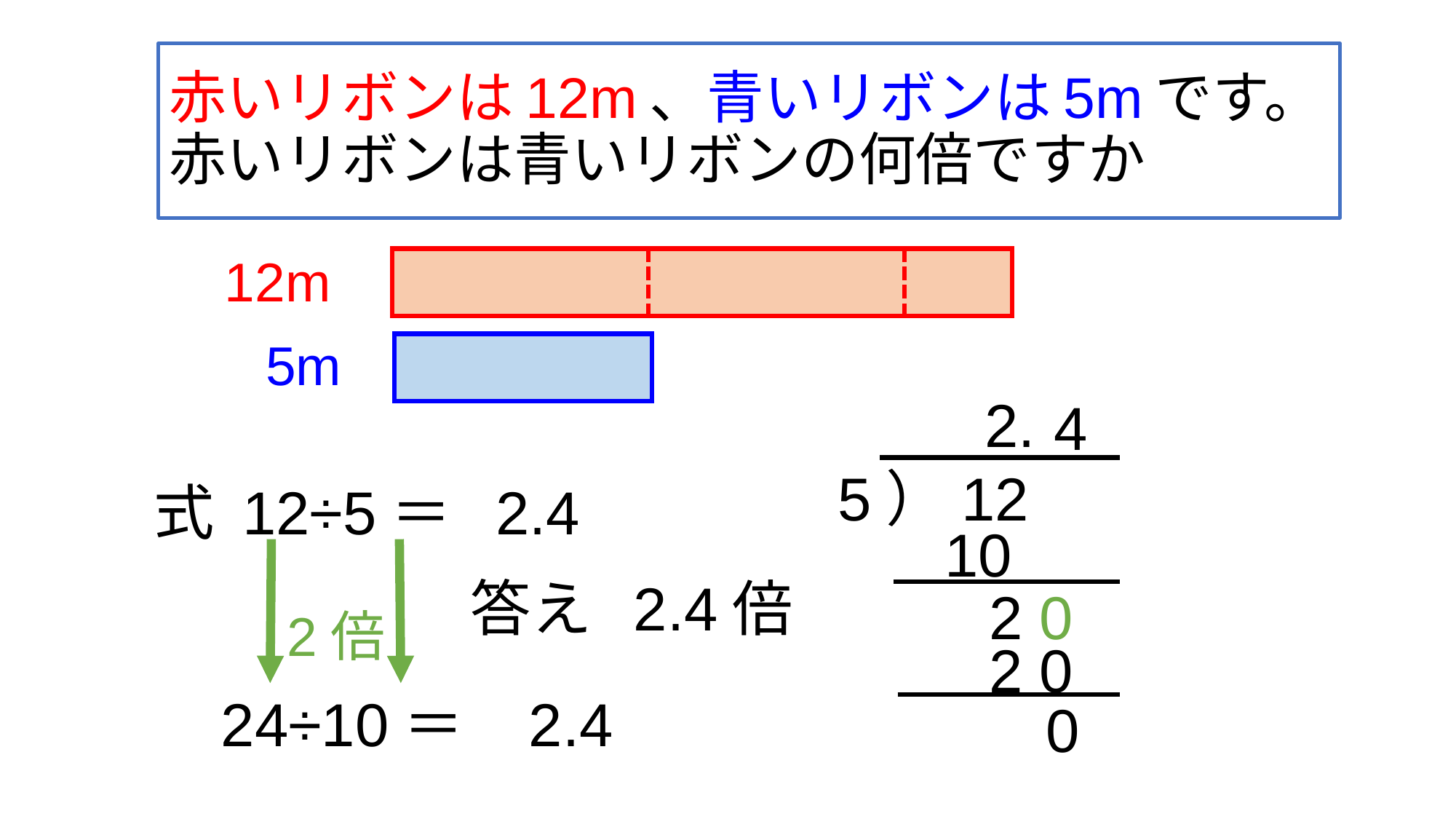

# 赤いリボンは12m、青いリボンは5mです。赤いリボンは青いリボンの何倍ですか
12m

5m

2.
4
5）12
式 12÷5＝
2.4
10
答え  2.4倍
2 0
2倍
2 0
24÷10＝
2.4
 0